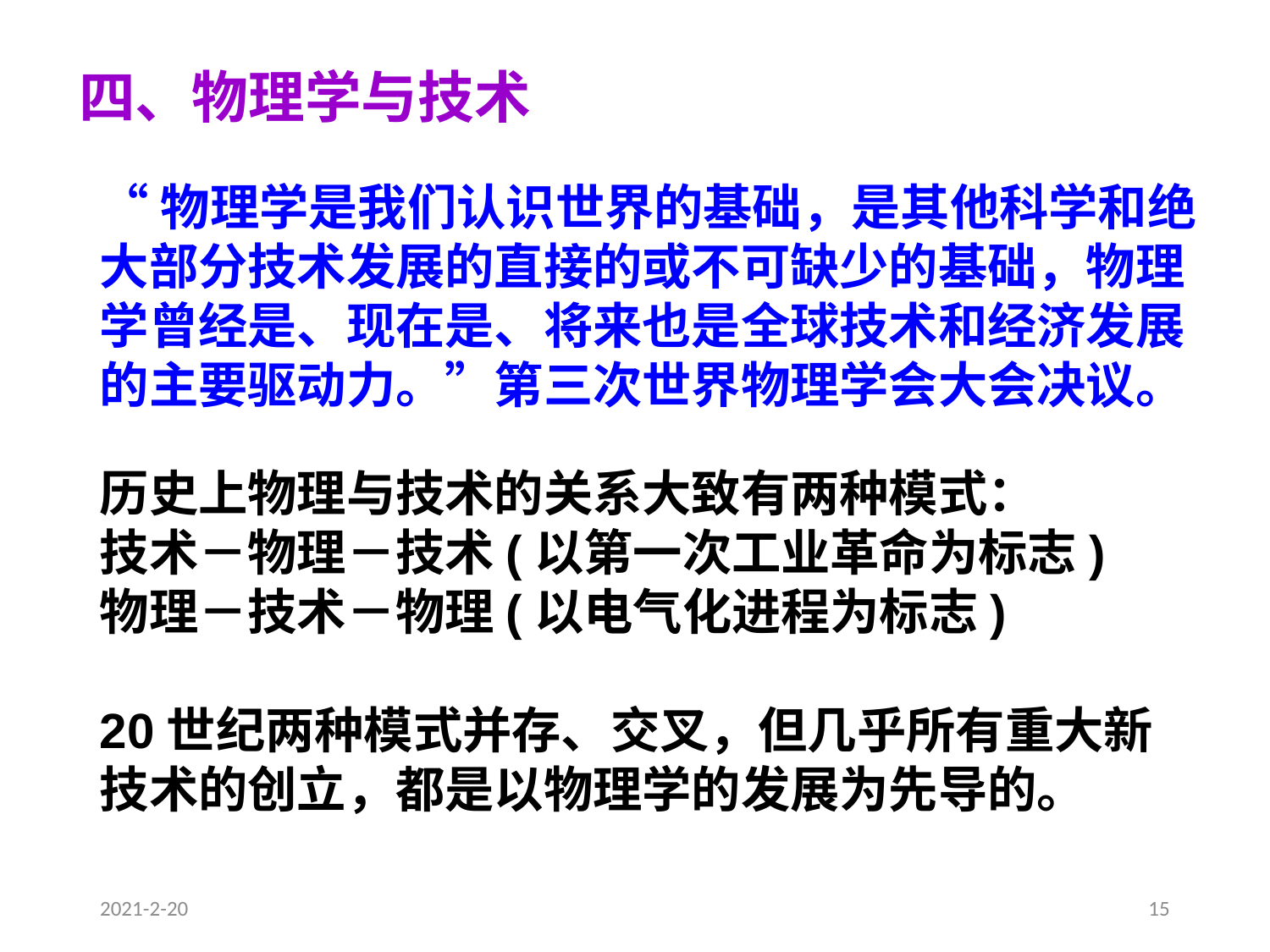

四、物理学与技术
“物理学是我们认识世界的基础，是其他科学和绝大部分技术发展的直接的或不可缺少的基础，物理学曾经是、现在是、将来也是全球技术和经济发展的主要驱动力。”第三次世界物理学会大会决议。
历史上物理与技术的关系大致有两种模式：
技术－物理－技术(以第一次工业革命为标志)
物理－技术－物理(以电气化进程为标志)

20世纪两种模式并存、交叉，但几乎所有重大新技术的创立，都是以物理学的发展为先导的。
2021-2-20
15